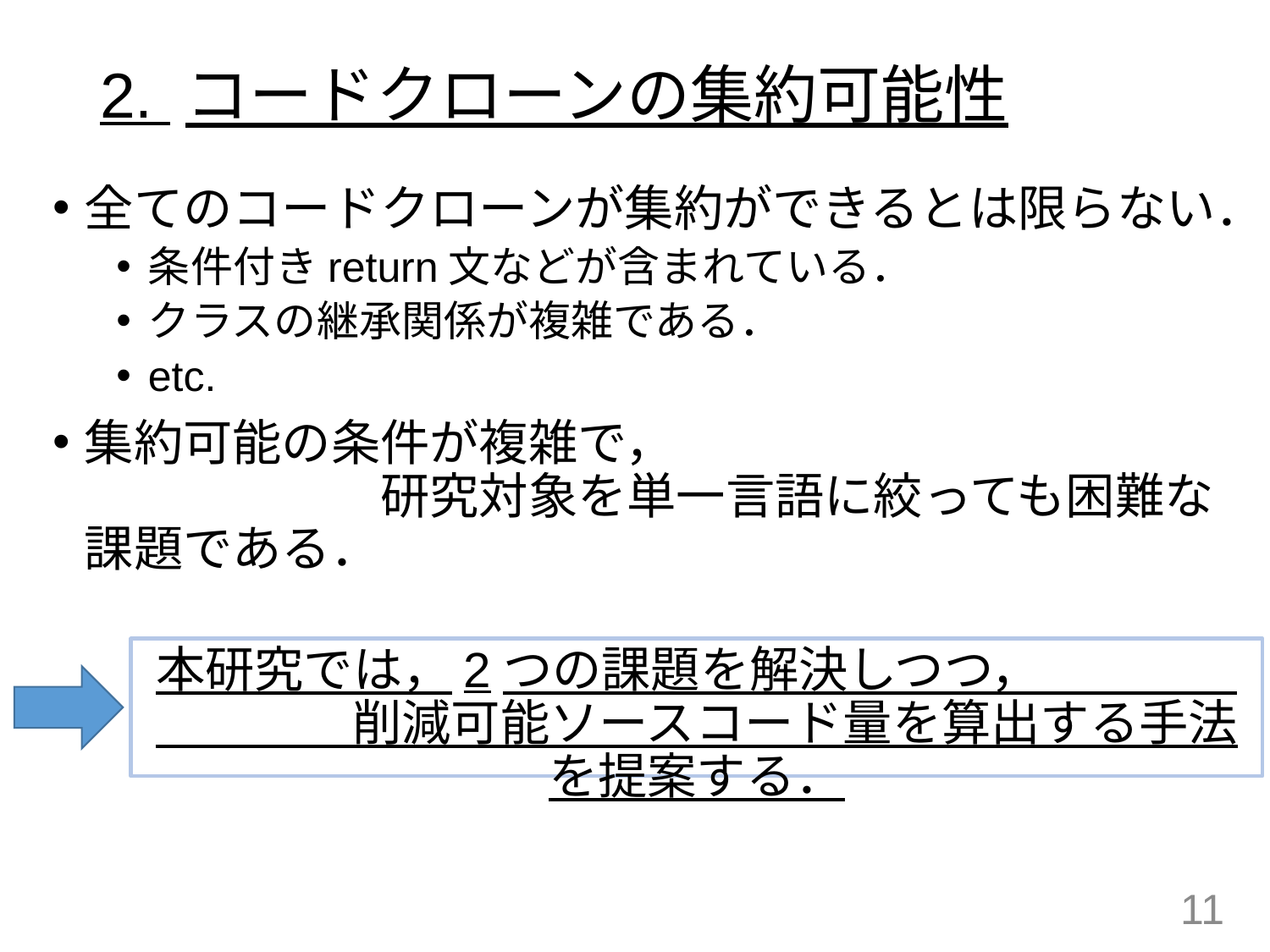

# 2. コードクローンの集約可能性
全てのコードクローンが集約ができるとは限らない．
条件付きreturn文などが含まれている．
クラスの継承関係が複雑である．
etc.
集約可能の条件が複雑で，　　　　　　　　　　　　　　　　　研究対象を単一言語に絞っても困難な課題である．

本研究では，2つの課題を解決しつつ，　　　　　　　　削減可能ソースコード量を算出する手法を提案する．

11